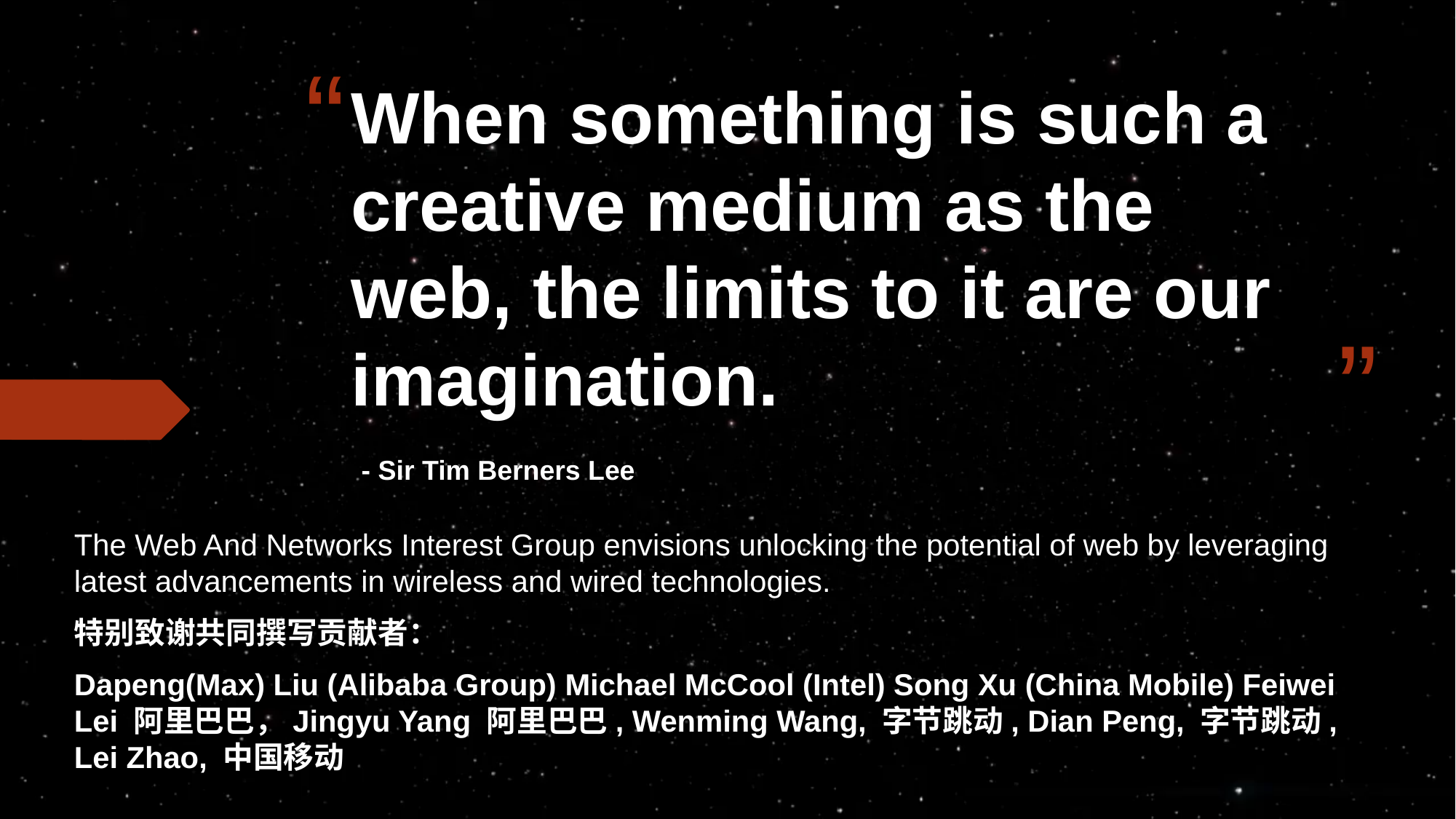

# When something is such a creative medium as the web, the limits to it are our imagination.
- Sir Tim Berners Lee
The Web And Networks Interest Group envisions unlocking the potential of web by leveraging latest advancements in wireless and wired technologies.
特别致谢共同撰写贡献者：
Dapeng(Max) Liu (Alibaba Group) Michael McCool (Intel) Song Xu (China Mobile) Feiwei Lei 阿里巴巴，Jingyu Yang 阿里巴巴, Wenming Wang, 字节跳动, Dian Peng, 字节跳动, Lei Zhao, 中国移动